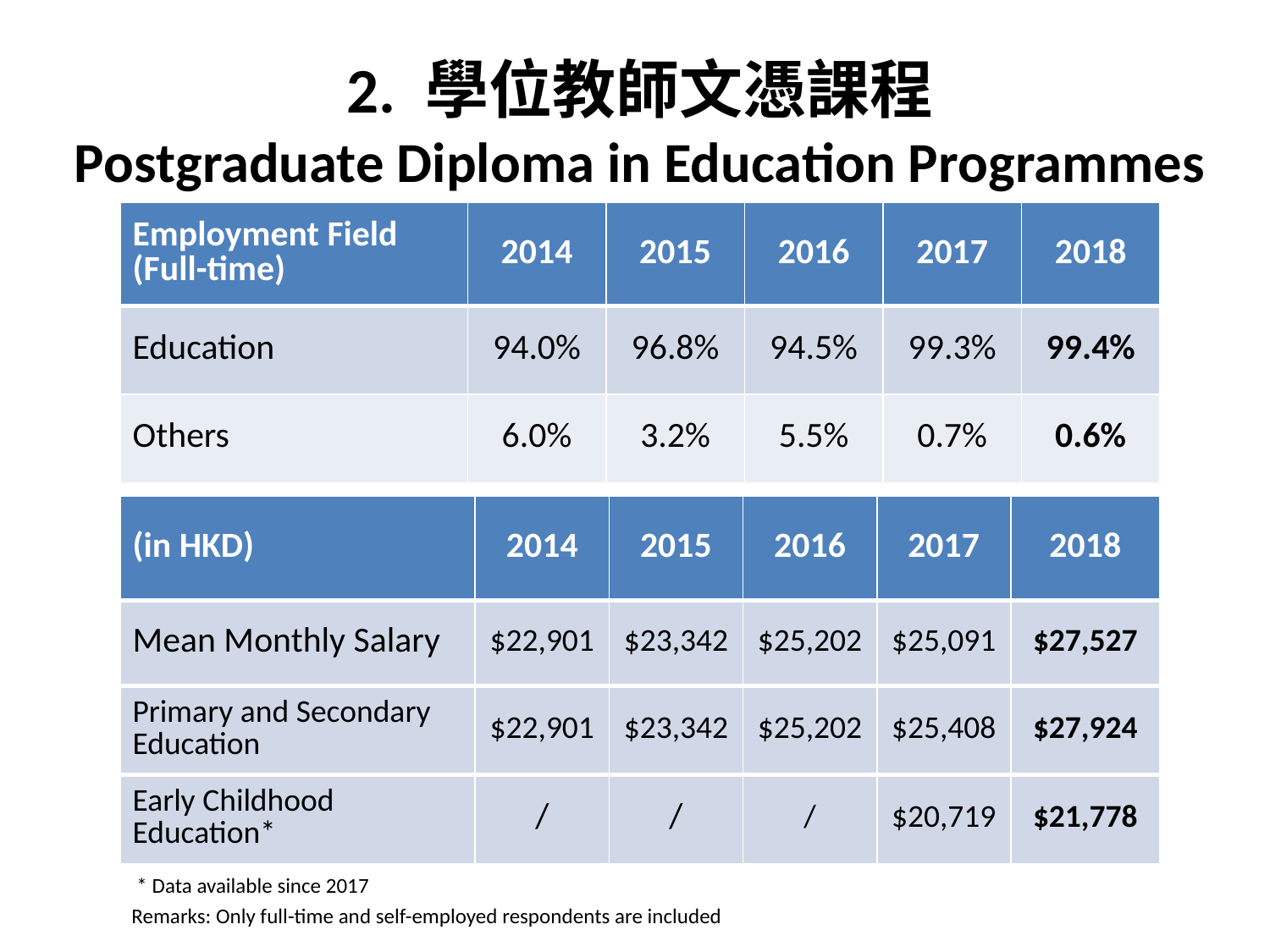

# 2. 學位教師文憑課程 Postgraduate Diploma in Education Programmes
| Employment Field (Full-time) | 2014 | 2015 | 2016 | 2017 | 2018 |
| --- | --- | --- | --- | --- | --- |
| Education | 94.0% | 96.8% | 94.5% | 99.3% | 99.4% |
| Others | 6.0% | 3.2% | 5.5% | 0.7% | 0.6% |
| (in HKD) | 2014 | 2015 | 2016 | 2017 | 2018 |
| --- | --- | --- | --- | --- | --- |
| Mean Monthly Salary | $22,901 | $23,342 | $25,202 | $25,091 | $27,527 |
| Primary and Secondary Education | $22,901 | $23,342 | $25,202 | $25,408 | $27,924 |
| Early Childhood Education\* | / | / | / | $20,719 | $21,778 |
* Data available since 2017
Remarks: Only full-time and self-employed respondents are included